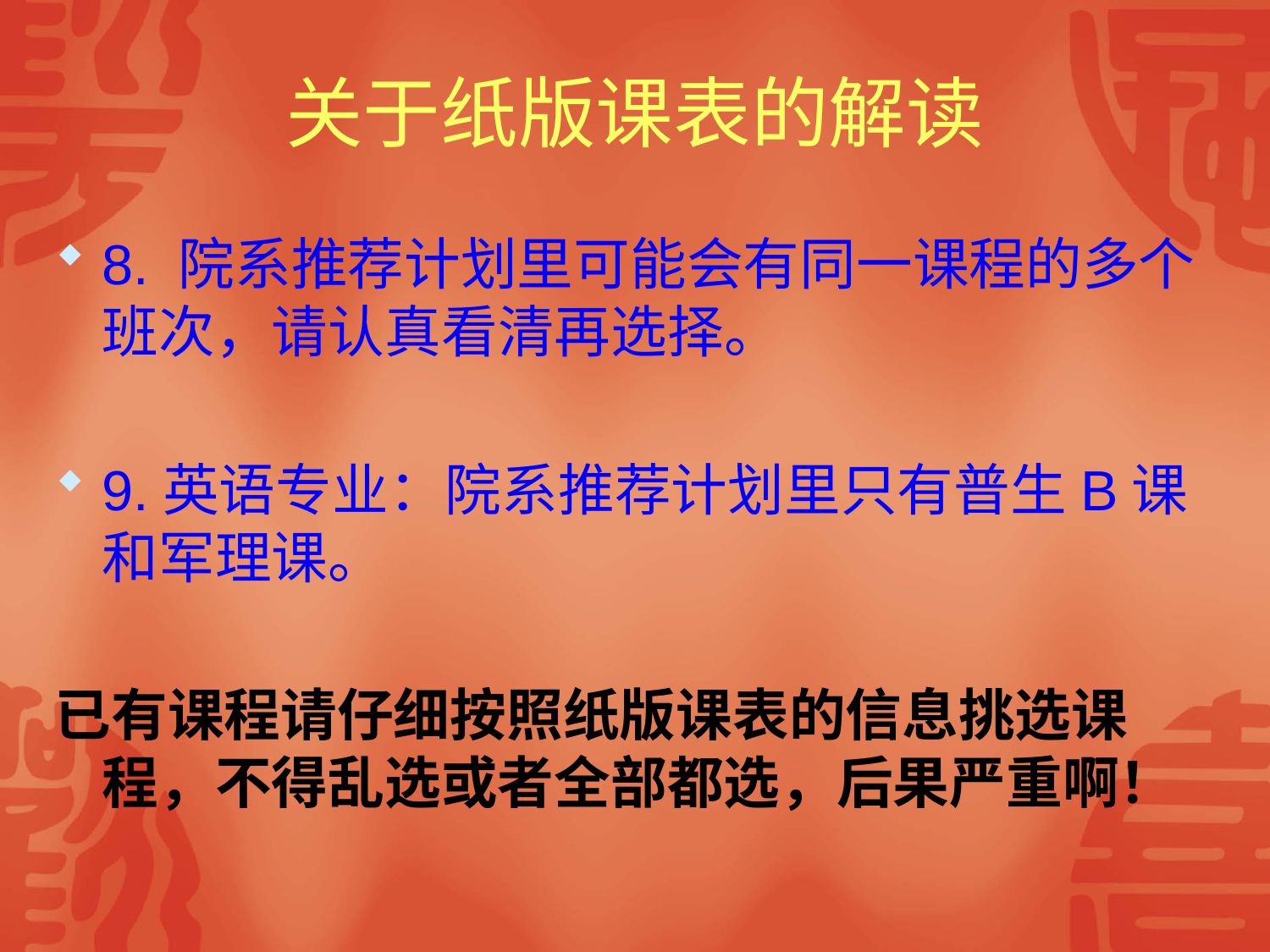

# 关于纸版课表的解读
8. 院系推荐计划里可能会有同一课程的多个班次，请认真看清再选择。

9.英语专业：院系推荐计划里只有普生B课和军理课。

已有课程请仔细按照纸版课表的信息挑选课程，不得乱选或者全部都选，后果严重啊！